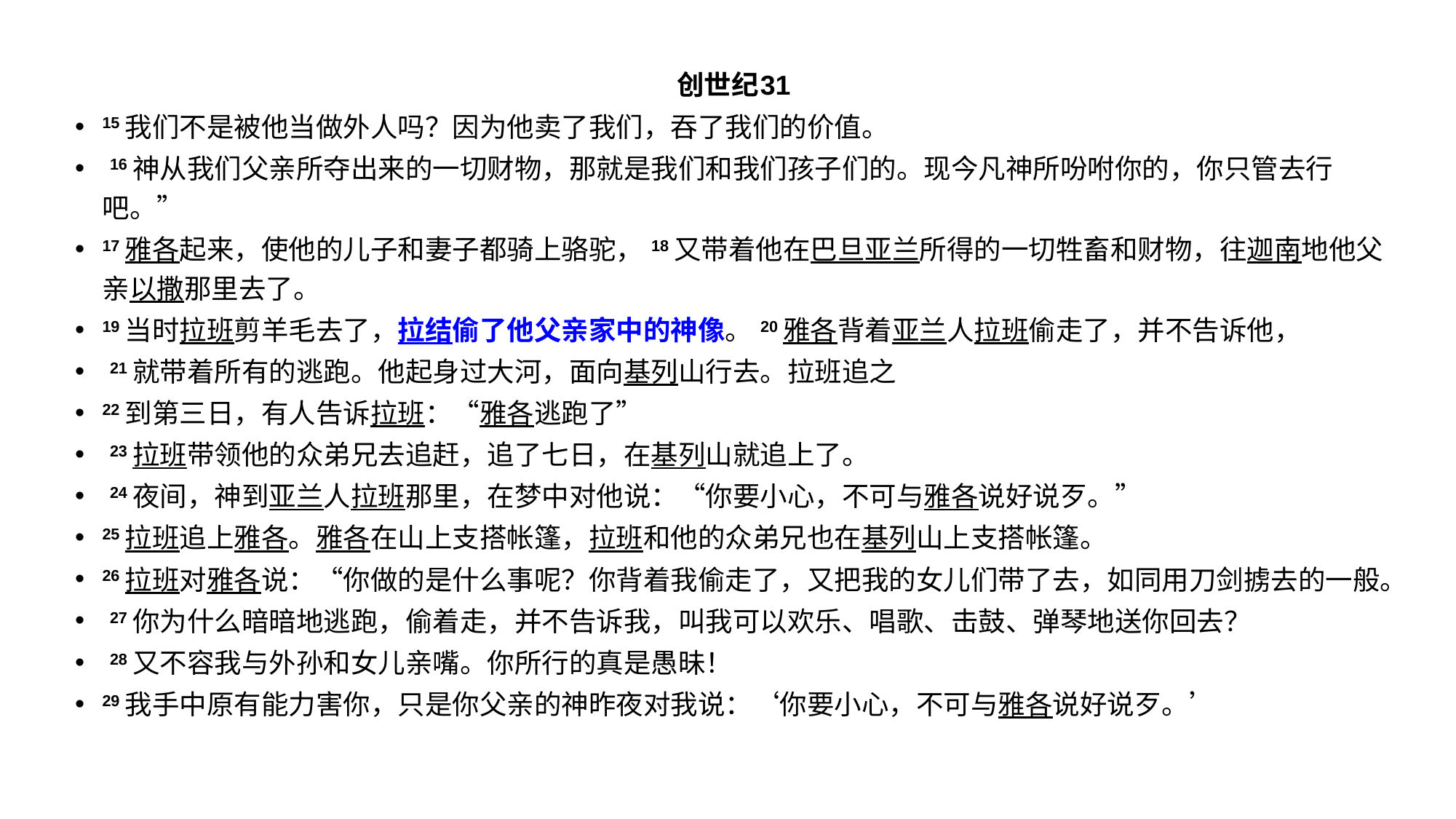

创世纪31
15 我们不是被他当做外人吗？因为他卖了我们，吞了我们的价值。
 16 神从我们父亲所夺出来的一切财物，那就是我们和我们孩子们的。现今凡神所吩咐你的，你只管去行吧。”
17 雅各起来，使他的儿子和妻子都骑上骆驼， 18 又带着他在巴旦亚兰所得的一切牲畜和财物，往迦南地他父亲以撒那里去了。
19 当时拉班剪羊毛去了，拉结偷了他父亲家中的神像。 20 雅各背着亚兰人拉班偷走了，并不告诉他，
 21 就带着所有的逃跑。他起身过大河，面向基列山行去。拉班追之
22 到第三日，有人告诉拉班：“雅各逃跑了”
 23 拉班带领他的众弟兄去追赶，追了七日，在基列山就追上了。
 24 夜间，神到亚兰人拉班那里，在梦中对他说：“你要小心，不可与雅各说好说歹。”
25 拉班追上雅各。雅各在山上支搭帐篷，拉班和他的众弟兄也在基列山上支搭帐篷。
26 拉班对雅各说：“你做的是什么事呢？你背着我偷走了，又把我的女儿们带了去，如同用刀剑掳去的一般。
 27 你为什么暗暗地逃跑，偷着走，并不告诉我，叫我可以欢乐、唱歌、击鼓、弹琴地送你回去？
 28 又不容我与外孙和女儿亲嘴。你所行的真是愚昧！
29 我手中原有能力害你，只是你父亲的神昨夜对我说：‘你要小心，不可与雅各说好说歹。’